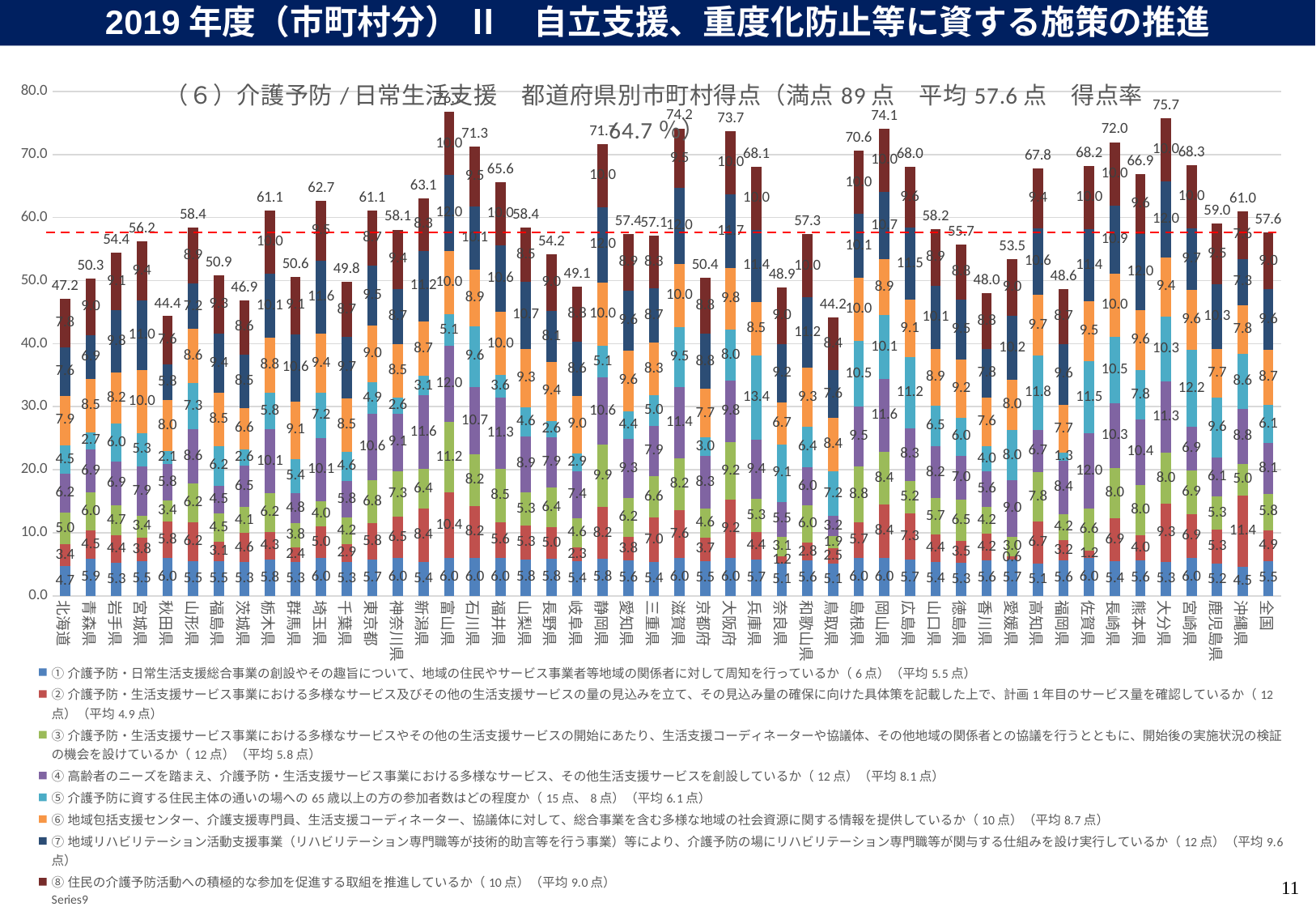

2019年度（市町村分） Ⅱ　自立支援、重度化防止等に資する施策の推進

### Chart: （６）介護予防/日常生活支援　都道府県別市町村得点（満点89点　平均57.6点　得点率64.7％）

| Category | ①介護予防・日常生活支援総合事業の創設やその趣旨について、地域の住民やサービス事業者等地域の関係者に対して周知を行っているか（6点）（平均5.5点） | ②介護予防・生活支援サービス事業における多様なサービス及びその他の生活支援サービスの量の見込みを立て、その見込み量の確保に向けた具体策を記載した上で、計画1年目のサービス量を確認しているか（12点）（平均4.9点） | ③介護予防・生活支援サービス事業における多様なサービスやその他の生活支援サービスの開始にあたり、生活支援コーディネーターや協議体、その他地域の関係者との協議を行うとともに、開始後の実施状況の検証の機会を設けているか（12点）（平均5.8点） | ④高齢者のニーズを踏まえ、介護予防・生活支援サービス事業における多様なサービス、その他生活支援サービスを創設しているか（12点）（平均8.1点） | ⑤介護予防に資する住民主体の通いの場への65歳以上の方の参加者数はどの程度か（15点、8点）（平均6.1点） | ⑥地域包括支援センター、介護支援専門員、生活支援コーディネーター、協議体に対して、総合事業を含む多様な地域の社会資源に関する情報を提供しているか（10点）（平均8.7点） | ⑦地域リハビリテーション活動支援事業（リハビリテーション専門職等が技術的助言等を行う事業）等により、介護予防の場にリハビリテーション専門職等が関与する仕組みを設け実行しているか（12点）（平均9.6点） | ⑧住民の介護予防活動への積極的な参加を促進する取組を推進しているか（10点）（平均9.0点） |  |
|---|---|---|---|---|---|---|---|---|---|
| 北海道 | 4.726256983240224 | 3.4189944134078214 | 5.027932960893855 | 6.167597765363128 | 4.5307262569832405 | 7.877094972067039 | 7.64245810055866 | 7.76536312849162 | 47.15642458100559 |
| 青森県 | 5.85 | 4.5 | 6.0 | 6.9 | 2.675 | 8.5 | 6.9 | 9.0 | 50.325 |
| 岩手県 | 5.2727272727272725 | 4.363636363636363 | 4.7272727272727275 | 6.909090909090909 | 6.03030303030303 | 8.181818181818182 | 9.818181818181818 | 9.090909090909092 | 54.39393939393939 |
| 宮城県 | 5.485714285714286 | 3.7714285714285714 | 3.4285714285714284 | 7.885714285714286 | 5.257142857142857 | 10.0 | 10.971428571428572 | 9.428571428571429 | 56.22857142857143 |
| 秋田県 | 6.0 | 5.76 | 3.36 | 5.76 | 2.12 | 8.0 | 5.76 | 7.6 | 44.36 |
| 山形県 | 5.485714285714286 | 6.171428571428572 | 6.171428571428572 | 8.571428571428571 | 7.3428571428571425 | 8.571428571428571 | 7.2 | 8.857142857142858 | 58.371428571428574 |
| 福島県 | 5.491525423728813 | 3.0508474576271185 | 4.47457627118644 | 4.47457627118644 | 6.220338983050848 | 8.474576271186441 | 9.35593220338983 | 9.322033898305085 | 50.86440677966102 |
| 茨城県 | 5.318181818181818 | 4.636363636363637 | 4.090909090909091 | 6.545454545454546 | 2.6363636363636362 | 6.590909090909091 | 8.454545454545455 | 8.636363636363637 | 46.90909090909091 |
| 栃木県 | 5.76 | 4.32 | 6.24 | 10.08 | 5.8 | 8.8 | 10.08 | 10.0 | 61.08 |
| 群馬県 | 5.314285714285714 | 2.4 | 3.7714285714285714 | 4.8 | 5.428571428571429 | 9.142857142857142 | 10.628571428571428 | 9.142857142857142 | 50.628571428571426 |
| 埼玉県 | 6.0 | 4.9523809523809526 | 4.0 | 10.095238095238095 | 7.158730158730159 | 9.365079365079366 | 11.619047619047619 | 9.523809523809524 | 62.714285714285715 |
| 千葉県 | 5.333333333333333 | 2.888888888888889 | 4.222222222222222 | 5.777777777777778 | 4.574074074074074 | 8.518518518518519 | 9.74074074074074 | 8.703703703703704 | 49.75925925925926 |
| 東京都 | 5.709677419354839 | 5.806451612903226 | 6.774193548387097 | 10.64516129032258 | 4.919354838709677 | 9.03225806451613 | 9.483870967741936 | 8.709677419354838 | 61.08064516129032 |
| 神奈川県 | 6.0 | 6.545454545454546 | 7.2727272727272725 | 9.090909090909092 | 2.5757575757575757 | 8.484848484848484 | 8.727272727272727 | 9.393939393939394 | 58.09090909090909 |
| 新潟県 | 5.4 | 8.4 | 6.4 | 11.6 | 3.066666666666667 | 8.666666666666666 | 11.2 | 8.333333333333334 | 63.06666666666667 |
| 富山県 | 6.0 | 10.4 | 11.2 | 12.0 | 5.133333333333334 | 10.0 | 12.0 | 10.0 | 76.73333333333333 |
| 石川県 | 6.0 | 8.210526315789474 | 8.210526315789474 | 10.736842105263158 | 9.578947368421053 | 8.947368421052632 | 10.105263157894736 | 9.473684210526315 | 71.26315789473684 |
| 福井県 | 6.0 | 5.647058823529412 | 8.470588235294118 | 11.294117647058824 | 3.588235294117647 | 10.0 | 10.588235294117647 | 10.0 | 65.58823529411765 |
| 山梨県 | 5.777777777777778 | 5.333333333333333 | 5.333333333333333 | 8.88888888888889 | 4.592592592592593 | 9.25925925925926 | 10.666666666666666 | 8.518518518518519 | 58.370370370370374 |
| 長野県 | 5.8441558441558445 | 4.987012987012987 | 6.3896103896103895 | 7.9480519480519485 | 2.5974025974025974 | 9.35064935064935 | 8.103896103896103 | 8.96103896103896 | 54.18181818181818 |
| 岐阜県 | 5.428571428571429 | 2.2857142857142856 | 4.571428571428571 | 7.428571428571429 | 2.9285714285714284 | 9.047619047619047 | 8.571428571428571 | 8.80952380952381 | 49.07142857142857 |
| 静岡県 | 5.828571428571428 | 8.228571428571428 | 9.942857142857143 | 10.628571428571428 | 5.057142857142857 | 10.0 | 12.0 | 10.0 | 71.68571428571428 |
| 愛知県 | 5.555555555555555 | 3.7777777777777777 | 6.222222222222222 | 9.333333333333334 | 4.388888888888889 | 9.62962962962963 | 9.555555555555555 | 8.88888888888889 | 57.351851851851855 |
| 三重県 | 5.379310344827586 | 7.0344827586206895 | 6.620689655172414 | 7.862068965517241 | 4.9655172413793105 | 8.275862068965518 | 8.689655172413794 | 8.275862068965518 | 57.10344827586207 |
| 滋賀県 | 6.0 | 7.578947368421052 | 8.210526315789474 | 11.368421052631579 | 9.526315789473685 | 10.0 | 12.0 | 9.473684210526315 | 74.15789473684211 |
| 京都府 | 5.538461538461538 | 3.6923076923076925 | 4.615384615384615 | 8.307692307692308 | 2.9615384615384617 | 7.6923076923076925 | 8.76923076923077 | 8.846153846153847 | 50.42307692307692 |
| 大阪府 | 6.0 | 9.209302325581396 | 9.209302325581396 | 9.767441860465116 | 8.023255813953488 | 9.767441860465116 | 11.720930232558139 | 10.0 | 73.69767441860465 |
| 兵庫県 | 5.7073170731707314 | 4.390243902439025 | 5.2682926829268295 | 9.365853658536585 | 13.390243902439025 | 8.536585365853659 | 11.414634146341463 | 10.0 | 68.07317073170732 |
| 奈良県 | 5.076923076923077 | 1.2307692307692308 | 3.076923076923077 | 5.538461538461538 | 9.128205128205128 | 6.666666666666667 | 9.23076923076923 | 8.974358974358974 | 48.92307692307692 |
| 和歌山県 | 5.6 | 2.8 | 6.0 | 6.0 | 6.4 | 9.333333333333334 | 11.2 | 10.0 | 57.333333333333336 |
| 鳥取県 | 5.052631578947368 | 2.526315789473684 | 1.894736842105263 | 3.1578947368421053 | 7.157894736842105 | 8.421052631578947 | 7.578947368421052 | 8.421052631578947 | 44.21052631578947 |
| 島根県 | 6.0 | 5.684210526315789 | 8.842105263157896 | 9.473684210526315 | 10.473684210526315 | 10.0 | 10.105263157894736 | 10.0 | 70.57894736842105 |
| 岡山県 | 6.0 | 8.444444444444445 | 8.444444444444445 | 11.555555555555555 | 10.074074074074074 | 8.88888888888889 | 10.666666666666666 | 10.0 | 74.07407407407408 |
| 広島県 | 5.739130434782608 | 7.304347826086956 | 5.217391304347826 | 8.347826086956522 | 11.217391304347826 | 9.130434782608695 | 11.478260869565217 | 9.565217391304348 | 68.0 |
| 山口県 | 5.368421052631579 | 4.421052631578948 | 5.684210526315789 | 8.210526315789474 | 6.473684210526316 | 8.947368421052632 | 10.105263157894736 | 8.947368421052632 | 58.1578947368421 |
| 徳島県 | 5.25 | 3.5 | 6.5 | 7.0 | 6.041666666666667 | 9.166666666666666 | 9.5 | 8.75 | 55.708333333333336 |
| 香川県 | 5.647058823529412 | 4.235294117647059 | 4.235294117647059 | 5.647058823529412 | 4.0 | 7.647058823529412 | 7.764705882352941 | 8.823529411764707 | 48.0 |
| 愛媛県 | 5.7 | 0.6 | 3.0 | 9.0 | 7.95 | 8.0 | 10.2 | 9.0 | 53.45 |
| 高知県 | 5.117647058823529 | 6.705882352941177 | 7.764705882352941 | 6.705882352941177 | 11.764705882352942 | 9.705882352941176 | 10.588235294117647 | 9.411764705882353 | 67.76470588235294 |
| 福岡県 | 5.6 | 3.2 | 4.2 | 8.4 | 1.2666666666666666 | 7.666666666666667 | 9.6 | 8.666666666666666 | 48.6 |
| 佐賀県 | 6.0 | 1.2 | 6.6 | 12.0 | 11.45 | 9.5 | 11.4 | 10.0 | 68.15 |
| 長崎県 | 5.428571428571429 | 6.857142857142857 | 8.0 | 10.285714285714286 | 10.523809523809524 | 10.0 | 10.857142857142858 | 10.0 | 71.95238095238095 |
| 熊本県 | 5.6 | 4.0 | 8.0 | 10.4 | 7.822222222222222 | 9.555555555555555 | 12.0 | 9.555555555555555 | 66.93333333333334 |
| 大分県 | 5.333333333333333 | 9.333333333333334 | 8.0 | 11.333333333333334 | 10.277777777777779 | 9.444444444444445 | 12.0 | 10.0 | 75.72222222222223 |
| 宮崎県 | 6.0 | 6.923076923076923 | 6.923076923076923 | 6.923076923076923 | 12.192307692307692 | 9.615384615384615 | 9.692307692307692 | 10.0 | 68.26923076923077 |
| 鹿児島県 | 5.162790697674419 | 5.3023255813953485 | 5.3023255813953485 | 6.1395348837209305 | 9.581395348837209 | 7.674418604651163 | 10.325581395348838 | 9.534883720930232 | 59.02325581395349 |
| 沖縄県 | 4.536585365853658 | 11.414634146341463 | 4.975609756097561 | 8.78048780487805 | 8.609756097560975 | 7.804878048780488 | 7.317073170731708 | 7.560975609756097 | 61.0 |
| 全国 | 5.49684089603676 | 4.935094773118897 | 5.75531303848363 | 8.064330844342331 | 6.053417576105686 | 8.71338311315336 | 9.586444572085009 | 9.017805858701896 | 57.62263067202757 |
11